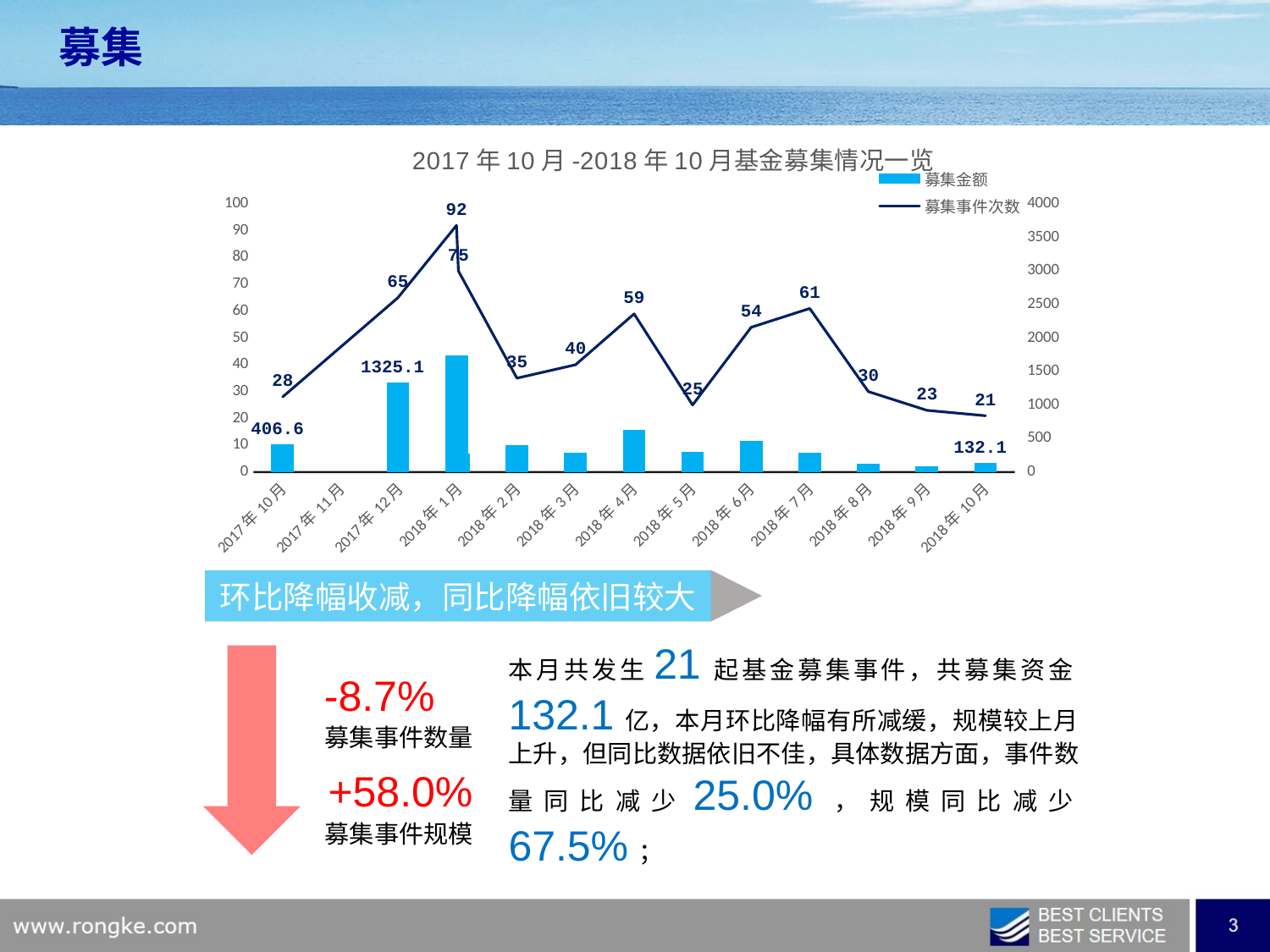

募集

### Chart: 2017年10月-2018年10月基金募集情况一览

| Category | 募集金额 | 募集事件次数 |
|---|---|---|
| 43374 | 132.1 | 21.0 |
| 43344 | 83.59 | 23.0 |
| 43313 | 121.594 | 30.0 |
| 43282 | 281.11 | 61.0 |
| 43252 | 455.71 | 54.0 |
| 43221 | 299.52 | 25.0 |
| 43191 | 626.38 | 59.0 |
| 43160 | 276.45 | 40.0 |
| 43132 | 395.95 | 35.0 |
| 43101 | 270.73 | 75.0 |
| 43100 | 1733.88 | 92.0 |
| 43069 | 1325.07 | 65.0 |
| 43009 | 406.631 | 28.0 |
环比降幅收减，同比降幅依旧较大

本月共发生21起基金募集事件，共募集资金132.1亿，本月环比降幅有所减缓，规模较上月上升，但同比数据依旧不佳，具体数据方面，事件数量同比减少25.0%，规模同比减少67.5%；

-8.7%
募集事件数量
+58.0%
募集事件规模